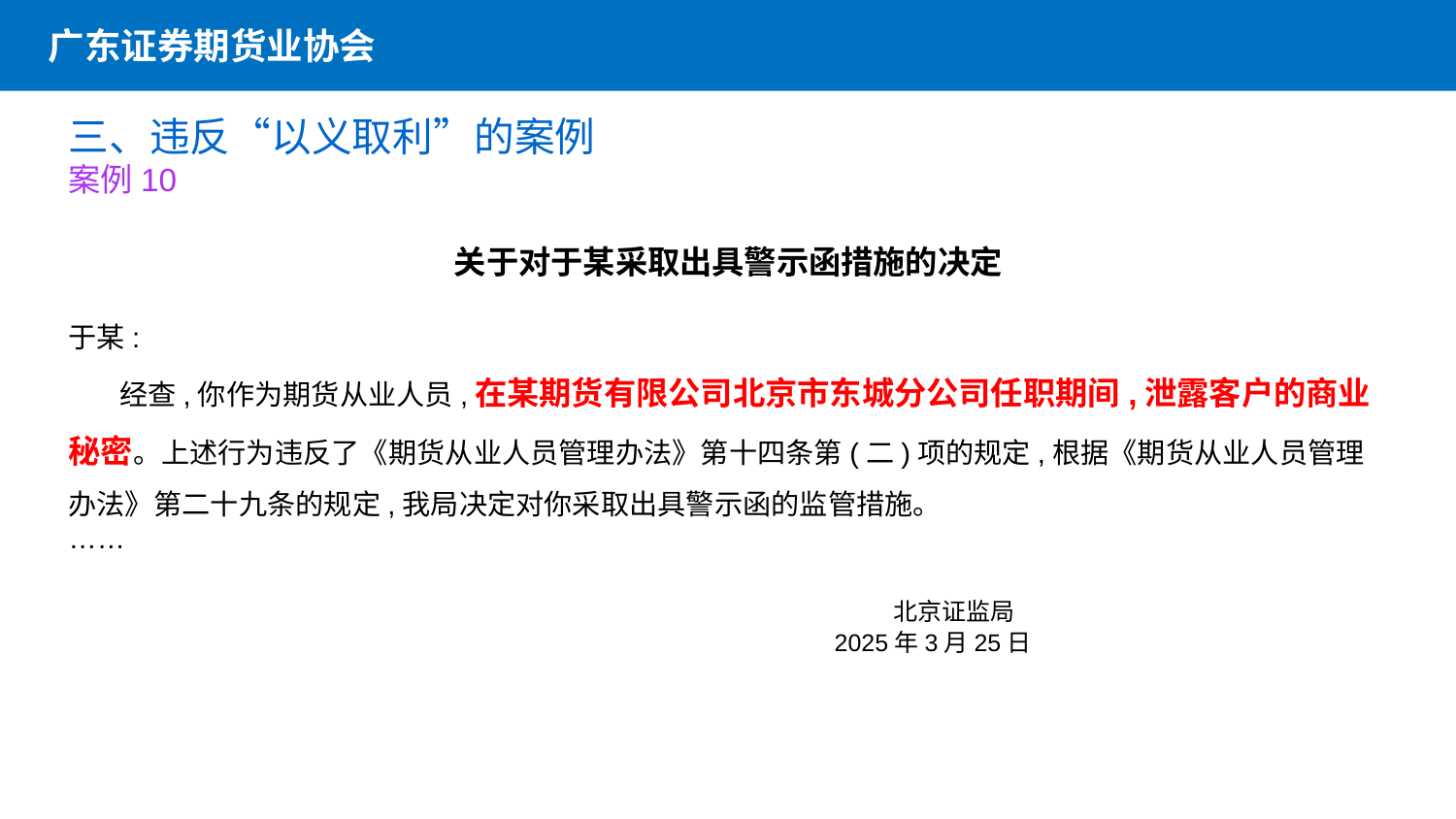

广东证券期货业协会
三、违反“以义取利”的案例
案例10

关于对于某采取出具警示函措施的决定

于某:
       经查,你作为期货从业人员,在某期货有限公司北京市东城分公司任职期间,泄露客户的商业秘密。上述行为违反了《期货从业人员管理办法》第十四条第(二)项的规定,根据《期货从业人员管理办法》第二十九条的规定,我局决定对你采取出具警示函的监管措施。
……

                                                                                                  北京证监局
　　　　　　　                                                                                                            2025年3月25日